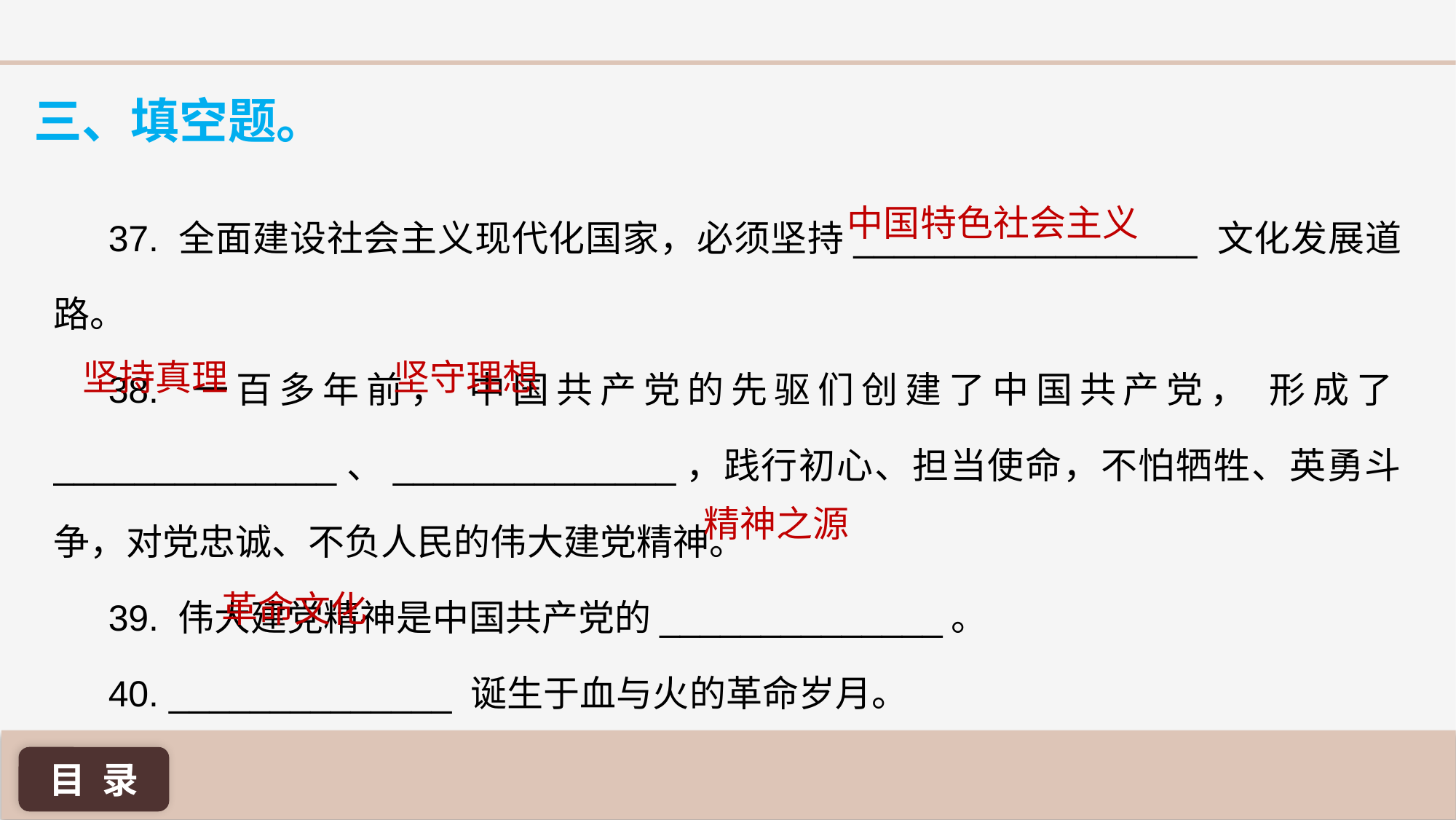

三、填空题。
37. 全面建设社会主义现代化国家，必须坚持_________________ 文化发展道路。
38. 一百多年前， 中国共产党的先驱们创建了中国共产党， 形成了______________、______________，践行初心、担当使命，不怕牺牲、英勇斗争，对党忠诚、不负人民的伟大建党精神。
39. 伟大建党精神是中国共产党的______________。
40. ______________ 诞生于血与火的革命岁月。
中国特色社会主义
坚持真理
坚守理想
精神之源
革命文化